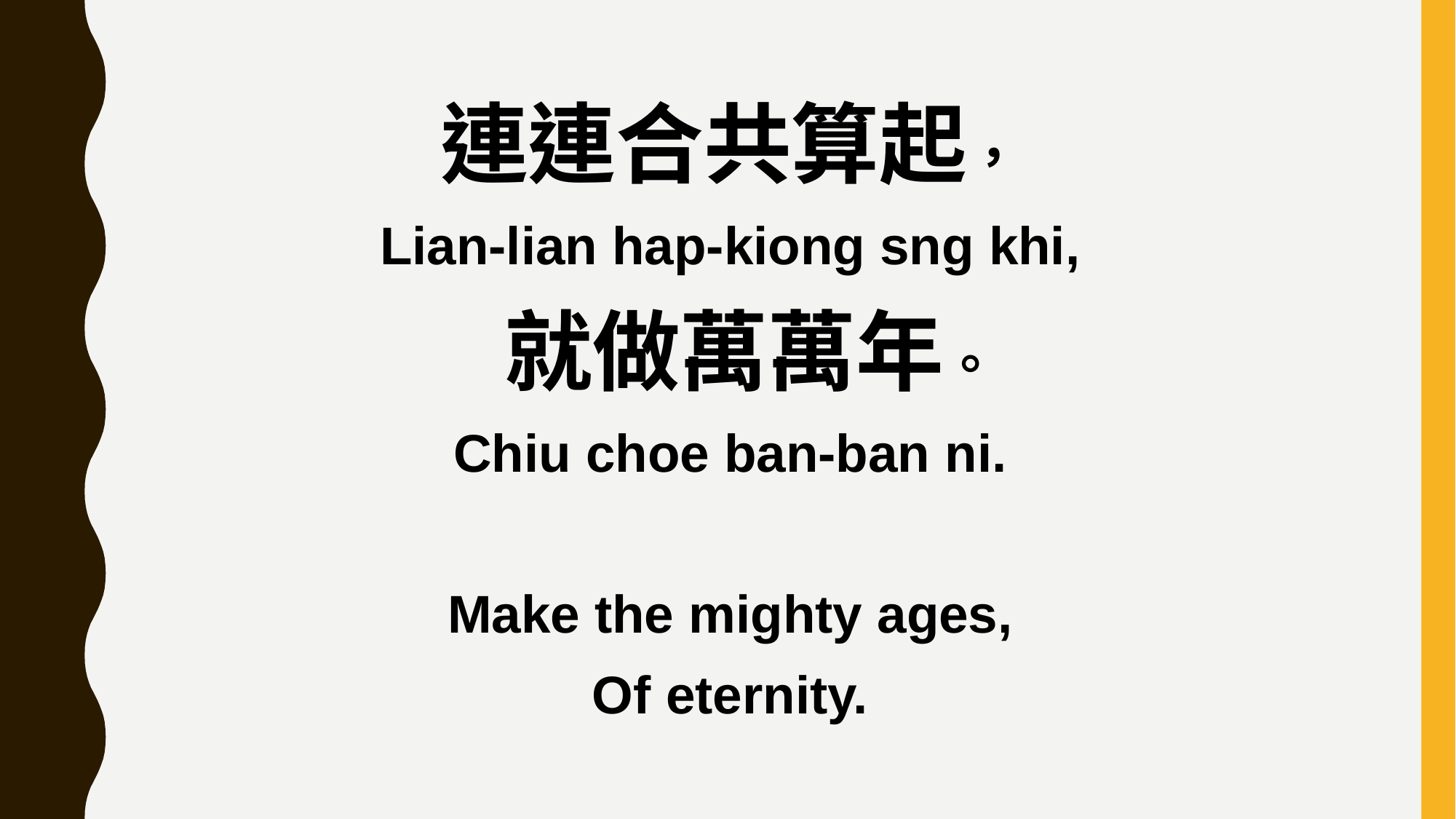

連連合共算起，
Lian-lian hap-kiong sng khi,
 就做萬萬年。
Chiu choe ban-ban ni.

Make the mighty ages,
Of eternity.